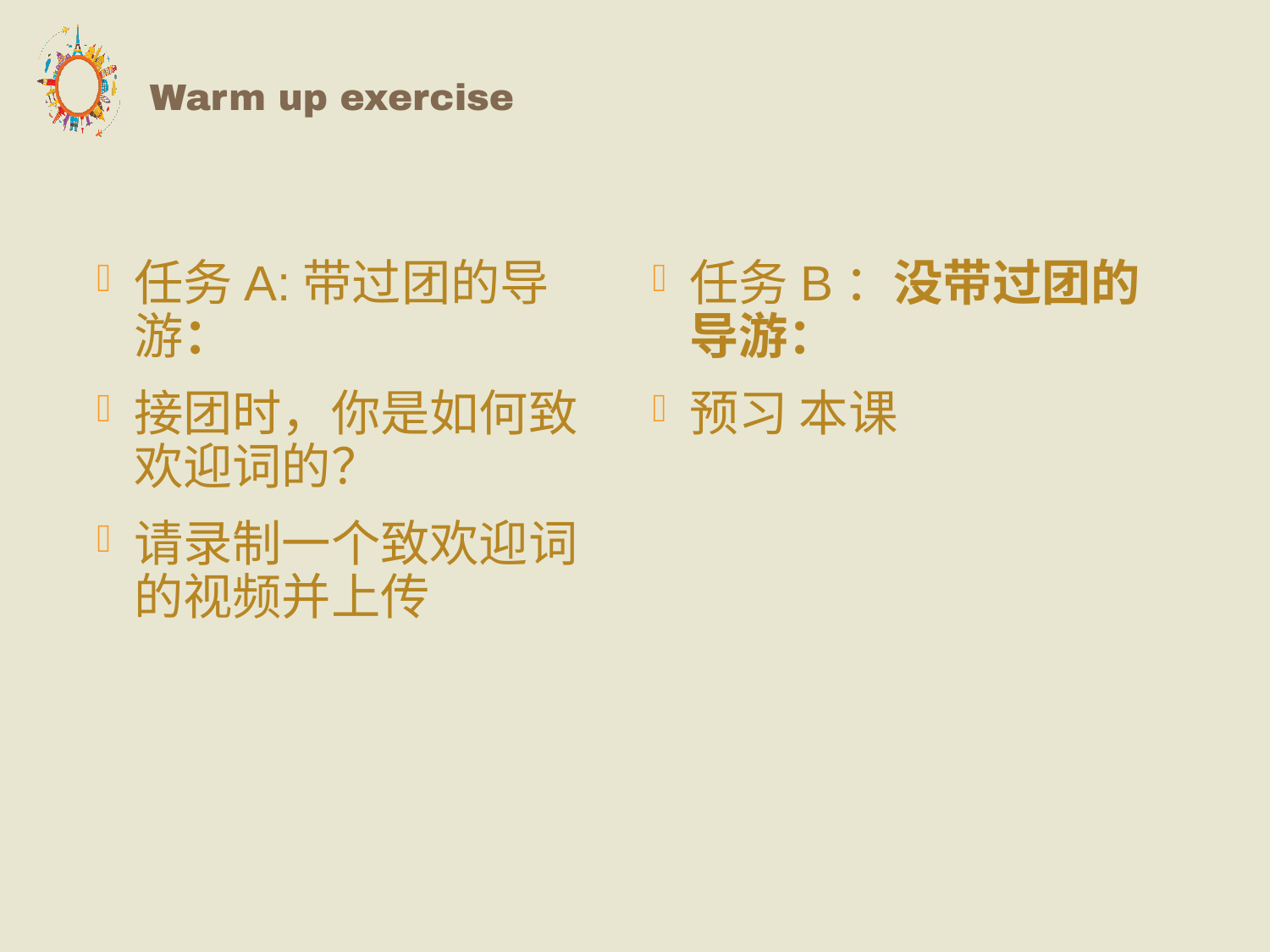

# Warm up exercise
任务A:带过团的导游：
接团时，你是如何致欢迎词的？
请录制一个致欢迎词的视频并上传

任务B：没带过团的导游：
预习 本课